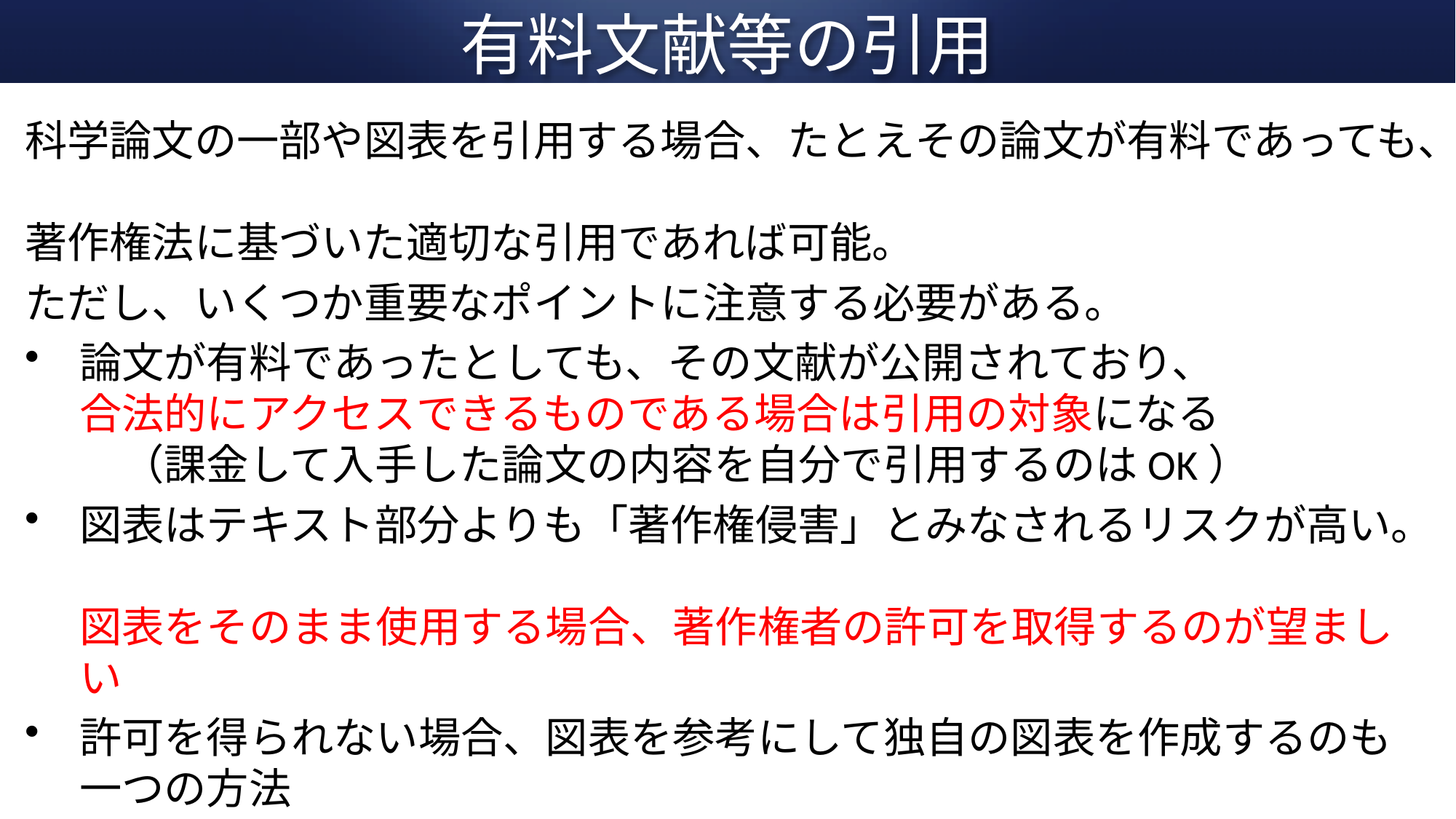

# 有料文献等の引用
科学論文の一部や図表を引用する場合、たとえその論文が有料であっても、
著作権法に基づいた適切な引用であれば可能。
ただし、いくつか重要なポイントに注意する必要がある。
論文が有料であったとしても、その文献が公開されており、
合法的にアクセスできるものである場合は引用の対象になる
　（課金して入手した論文の内容を自分で引用するのはOK）
図表はテキスト部分よりも「著作権侵害」とみなされるリスクが高い。
図表をそのまま使用する場合、著作権者の許可を取得するのが望ましい
許可を得られない場合、図表を参考にして独自の図表を作成するのも一つの方法
課金制の論文の場合、利用規約やライセンス契約を確認すること。
契約内容によっては、引用以外の利用が制限されている場合もある